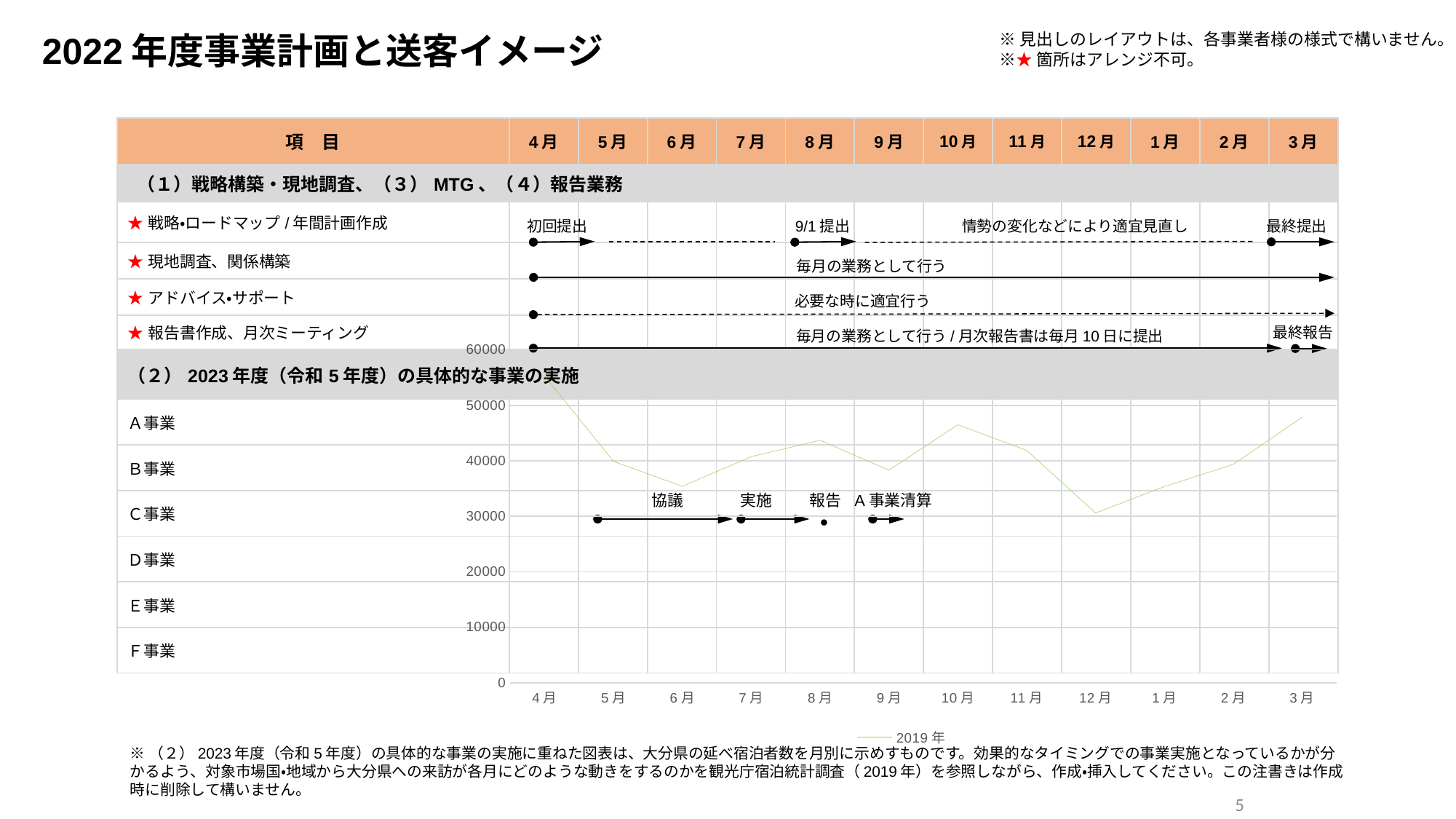

2022年度事業計画と送客イメージ
※見出しのレイアウトは、各事業者様の様式で構いません。
※★箇所はアレンジ不可。
| 項　目 | 4月 | 5月 | 6月 | 7月 | 8月 | 9月 | 10月 | 11月 | 12月 | 1月 | 2月 | 3月 |
| --- | --- | --- | --- | --- | --- | --- | --- | --- | --- | --- | --- | --- |
| （１）戦略構築・現地調査、（３）MTG、（４）報告業務 |  |  |  |  |  |  |  |  |  |  |  |  |
| ★戦略・ロードマップ/年間計画作成 |  |  |  |  |  |  |  |  |  |  |  |  |
| ★現地調査、関係構築 |  |  |  |  |  |  |  |  |  |  |  |  |
| ★アドバイス・サポート |  |  |  |  |  |  |  |  |  |  |  |  |
| ★報告書作成、月次ミーティング |  |  |  |  |  |  |  |  |  |  |  |  |
| （２）2023年度（令和5年度）の具体的な事業の実施 |  |  |  |  |  |  |  |  |  |  |  |  |
| Ａ事業 |  |  |  |  |  |  |  |  |  |  |  |  |
| Ｂ事業 |  |  |  |  |  |  |  |  |  |  |  |  |
| Ｃ事業 |  |  |  |  |  |  |  |  |  |  |  |  |
| Ｄ事業 |  |  |  |  |  |  |  |  |  |  |  |  |
| Ｅ事業 |  |  |  |  |  |  |  |  |  |  |  |  |
| Ｆ事業 |  |  |  |  |  |  |  |  |  |  |  |  |
初回提出
9/1提出
情勢の変化などにより適宜見直し
最終提出
毎月の業務として行う
必要な時に適宜行う
最終報告
毎月の業務として行う/月次報告書は毎月10日に提出

### Chart:

| Category | 2019年 |
|---|---|
| 4月 | 55295.0 |
| 5月 | 39900.0 |
| 6月 | 35419.0 |
| 7月 | 40762.0 |
| 8月 | 43709.0 |
| 9月 | 38325.0 |
| 10月 | 46510.0 |
| 11月 | 41892.0 |
| 12月 | 30606.0 |
| 1月 | 35375.0 |
| 2月 | 39377.0 |
| 3月 | 47881.0 |
協議
実施
報告
A事業清算
•
※（２）2023年度（令和5年度）の具体的な事業の実施に重ねた図表は、大分県の延べ宿泊者数を月別に示めすものです。効果的なタイミングでの事業実施となっているかが分かるよう、対象市場国・地域から大分県への来訪が各月にどのような動きをするのかを観光庁宿泊統計調査（2019年）を参照しながら、作成・挿入してください。この注書きは作成時に削除して構いません。

5